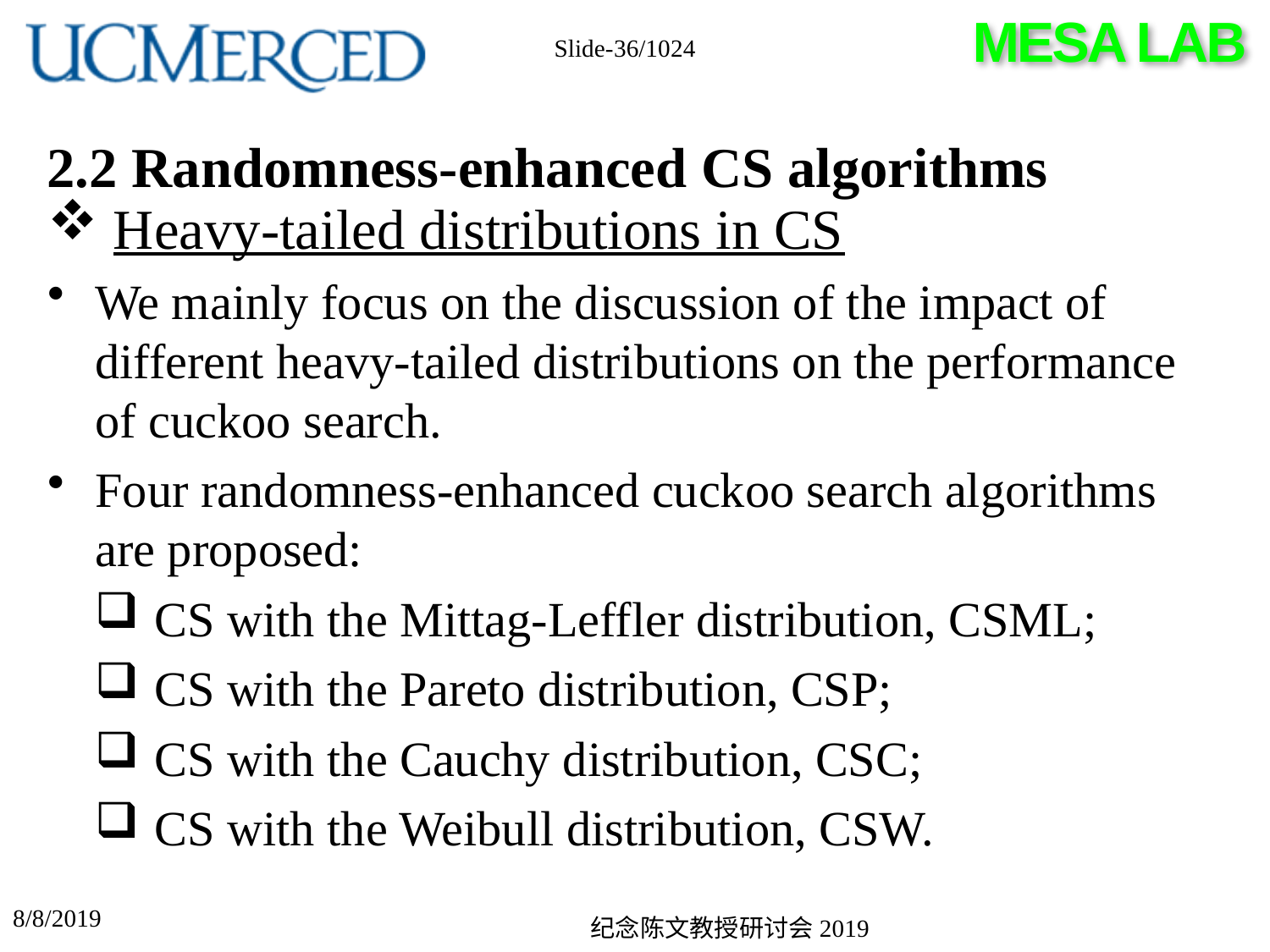

Slide-36/1024
# 2.2 Randomness-enhanced CS algorithms
 Heavy-tailed distributions in CS
We mainly focus on the discussion of the impact of different heavy-tailed distributions on the performance of cuckoo search.
Four randomness-enhanced cuckoo search algorithms are proposed:
 CS with the Mittag-Leffler distribution, CSML;
 CS with the Pareto distribution, CSP;
 CS with the Cauchy distribution, CSC;
 CS with the Weibull distribution, CSW.
8/8/2019
纪念陈文教授研讨会2019